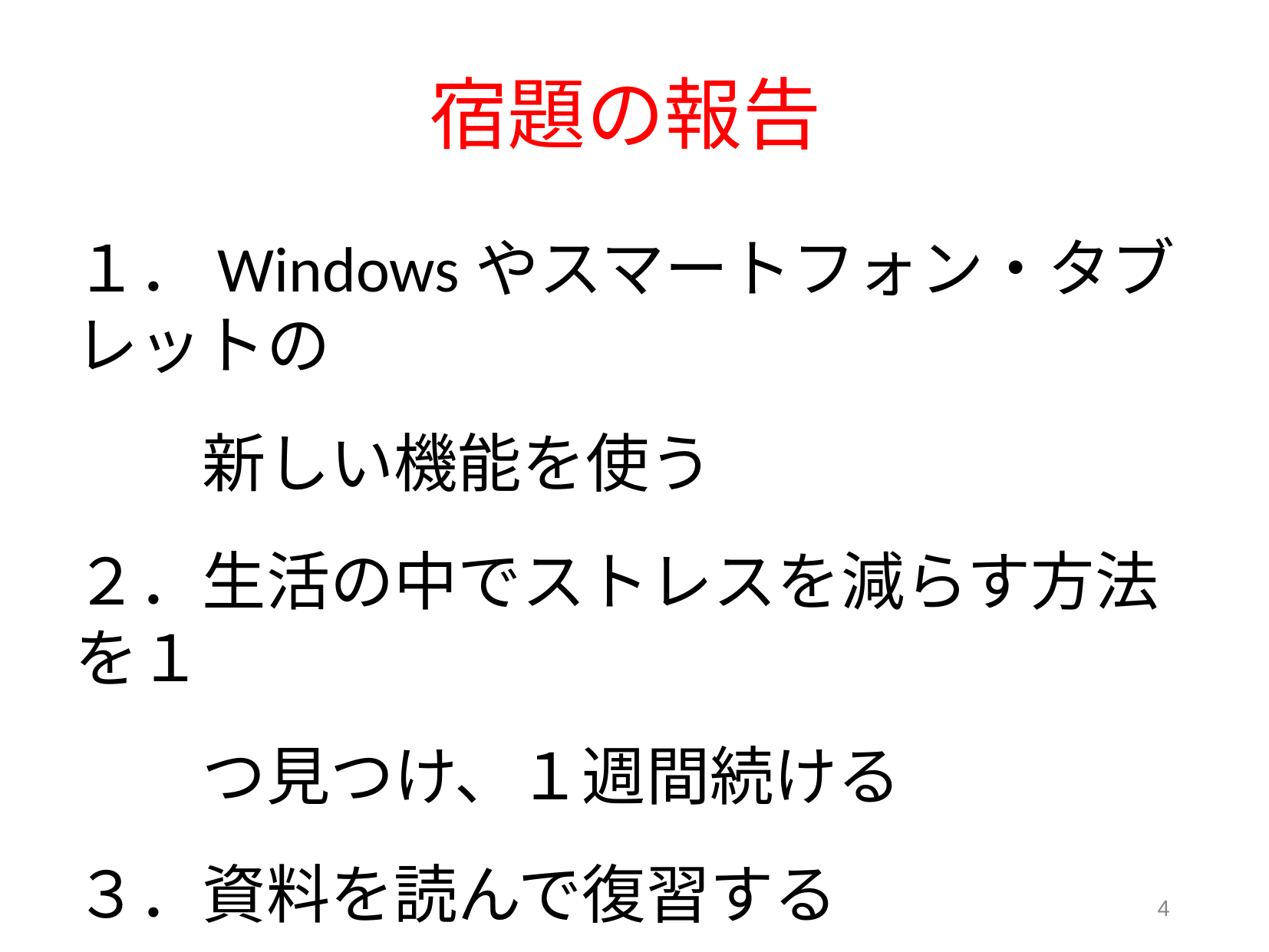

# 宿題の報告
１．Windowsやスマートフォン・タブレットの
　　新しい機能を使う
２．生活の中でストレスを減らす方法を１
　　つ見つけ、１週間続ける
３．資料を読んで復習する
4